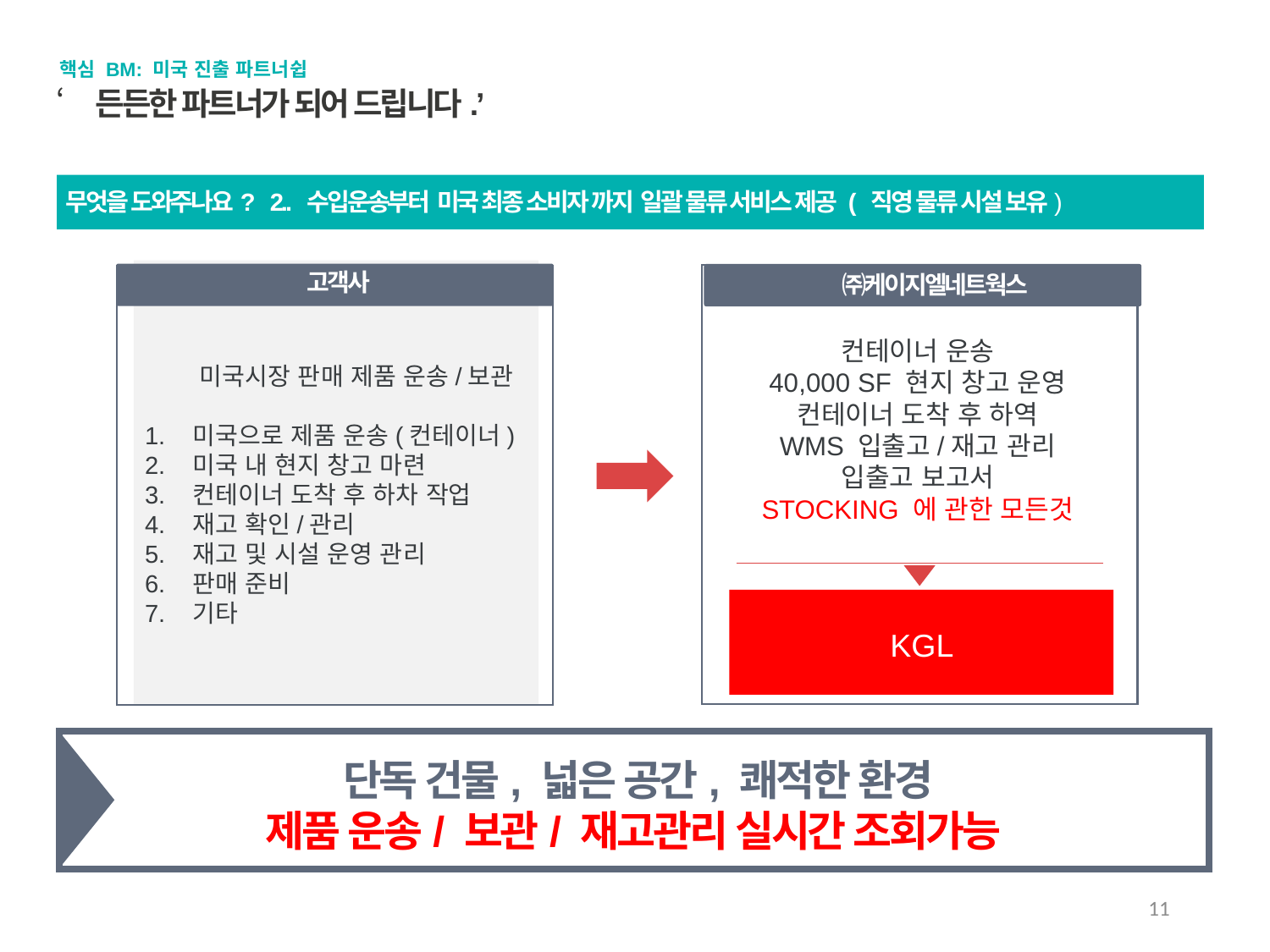

핵심 BM: 미국 진출 파트너쉽
‘든든한 파트너가 되어 드립니다.’

무엇을 도와주나요?    2..  수입운송부터  미국 최종 소비자 까지  일괄 물류 서비스 제공 (  직영 물류 시설 보유)

고객사
㈜케이지엘네트웍스

컨테이너 운송
40,000 SF 현지 창고 운영
컨테이너 도착 후 하역
WMS 입출고/재고 관리
입출고 보고서
STOCKING 에 관한 모든것

       미국시장 판매 제품 운송/보관

미국으로 제품 운송(컨테이너)
미국 내 현지 창고 마련
컨테이너 도착 후 하차 작업
재고 확인/관리
재고 및 시설 운영 관리
판매 준비
기타

KGL

단독 건물, 넓은 공간, 쾌적한 환경
제품 운송/ 보관/ 재고관리 실시간 조회가능

11